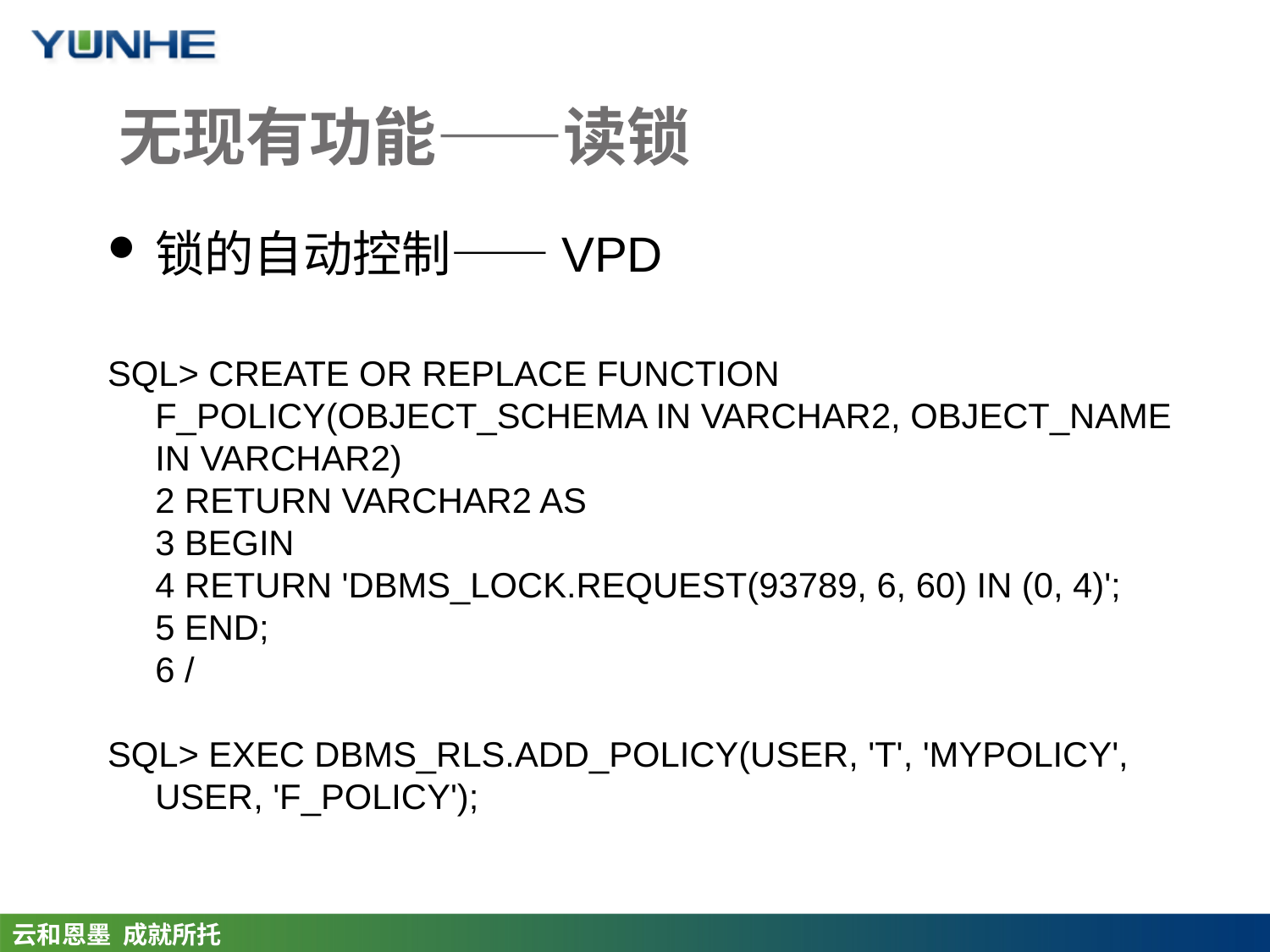

# 无现有功能——读锁
锁的自动控制——VPD

SQL> CREATE OR REPLACE FUNCTION F_POLICY(OBJECT_SCHEMA IN VARCHAR2, OBJECT_NAME IN VARCHAR2)
2 RETURN VARCHAR2 AS
3 BEGIN
4 RETURN 'DBMS_LOCK.REQUEST(93789, 6, 60) IN (0, 4)';
5 END;
6 /

SQL> EXEC DBMS_RLS.ADD_POLICY(USER, 'T', 'MYPOLICY', USER, 'F_POLICY');